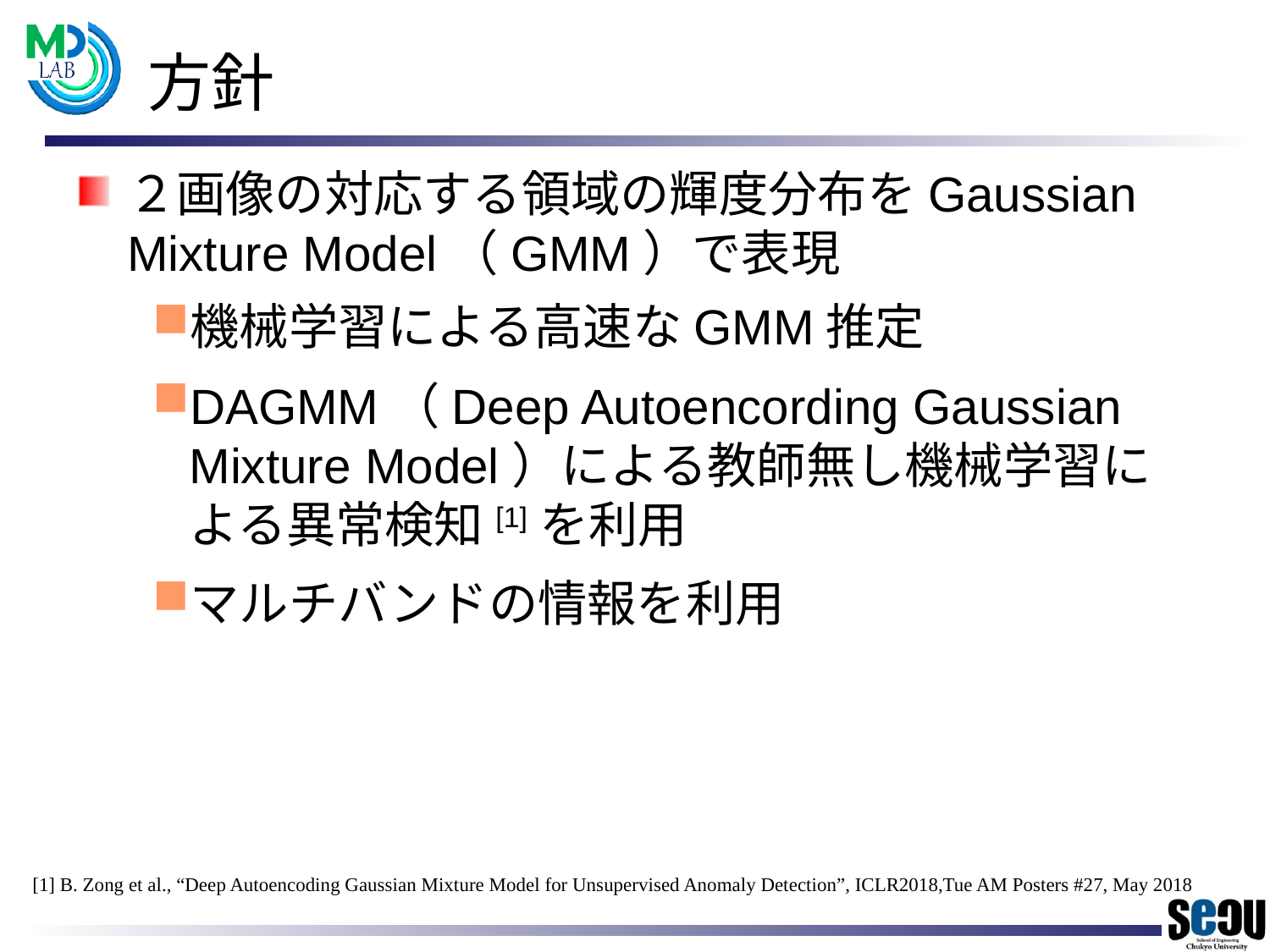

# 方針
２画像の対応する領域の輝度分布をGaussian Mixture Model（GMM）で表現
機械学習による高速なGMM推定
DAGMM（Deep Autoencording Gaussian Mixture Model）による教師無し機械学習による異常検知[1]を利用
マルチバンドの情報を利用
[1] B. Zong et al., “Deep Autoencoding Gaussian Mixture Model for Unsupervised Anomaly Detection”, ICLR2018,Tue AM Posters #27, May 2018